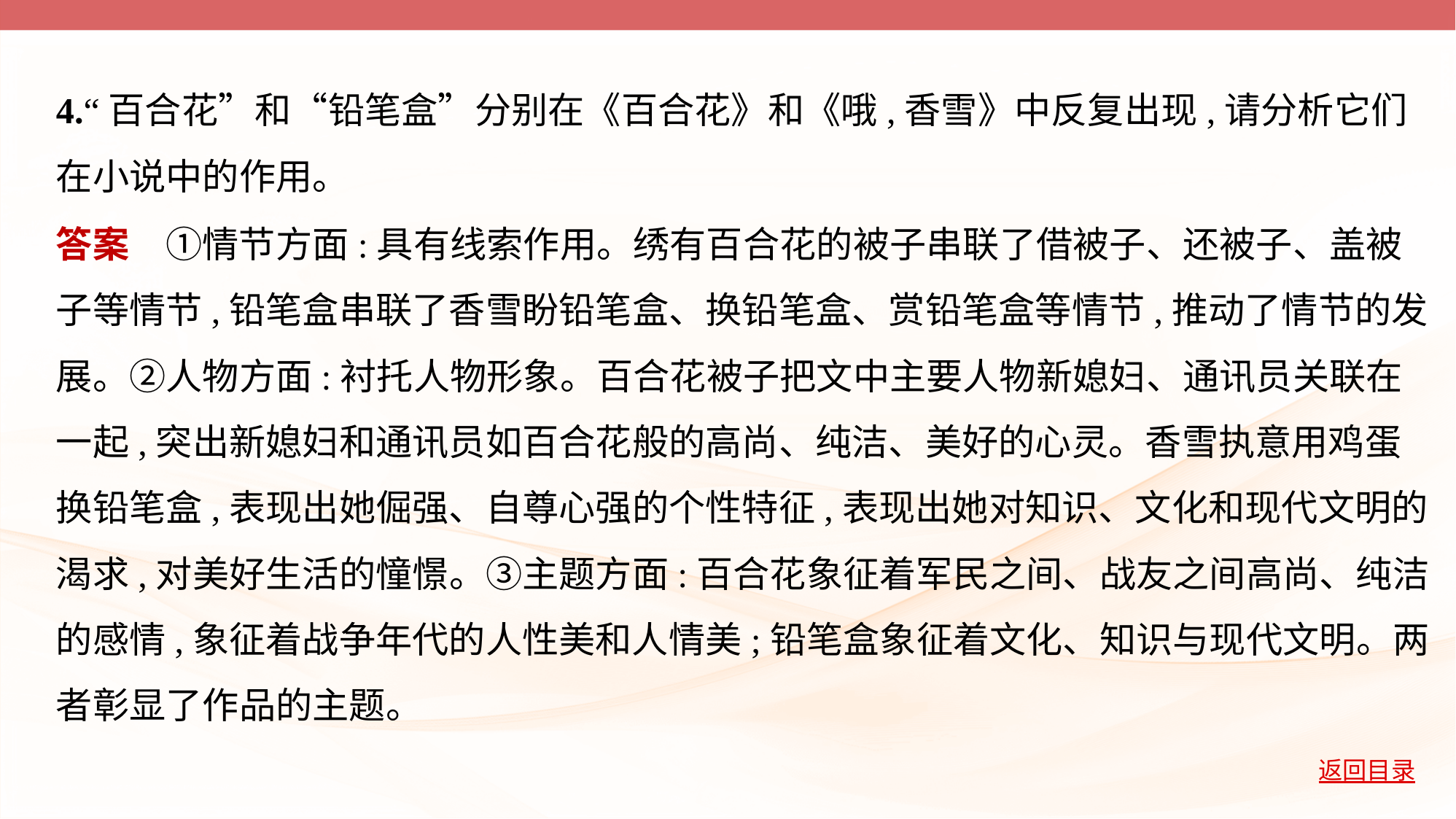

4.“百合花”和“铅笔盒”分别在《百合花》和《哦,香雪》中反复出现,请分析它们
在小说中的作用。
答案　①情节方面:具有线索作用。绣有百合花的被子串联了借被子、还被子、盖被
子等情节,铅笔盒串联了香雪盼铅笔盒、换铅笔盒、赏铅笔盒等情节,推动了情节的发
展。②人物方面:衬托人物形象。百合花被子把文中主要人物新媳妇、通讯员关联在
一起,突出新媳妇和通讯员如百合花般的高尚、纯洁、美好的心灵。香雪执意用鸡蛋
换铅笔盒,表现出她倔强、自尊心强的个性特征,表现出她对知识、文化和现代文明的
渴求,对美好生活的憧憬。③主题方面:百合花象征着军民之间、战友之间高尚、纯洁
的感情,象征着战争年代的人性美和人情美;铅笔盒象征着文化、知识与现代文明。两
者彰显了作品的主题。